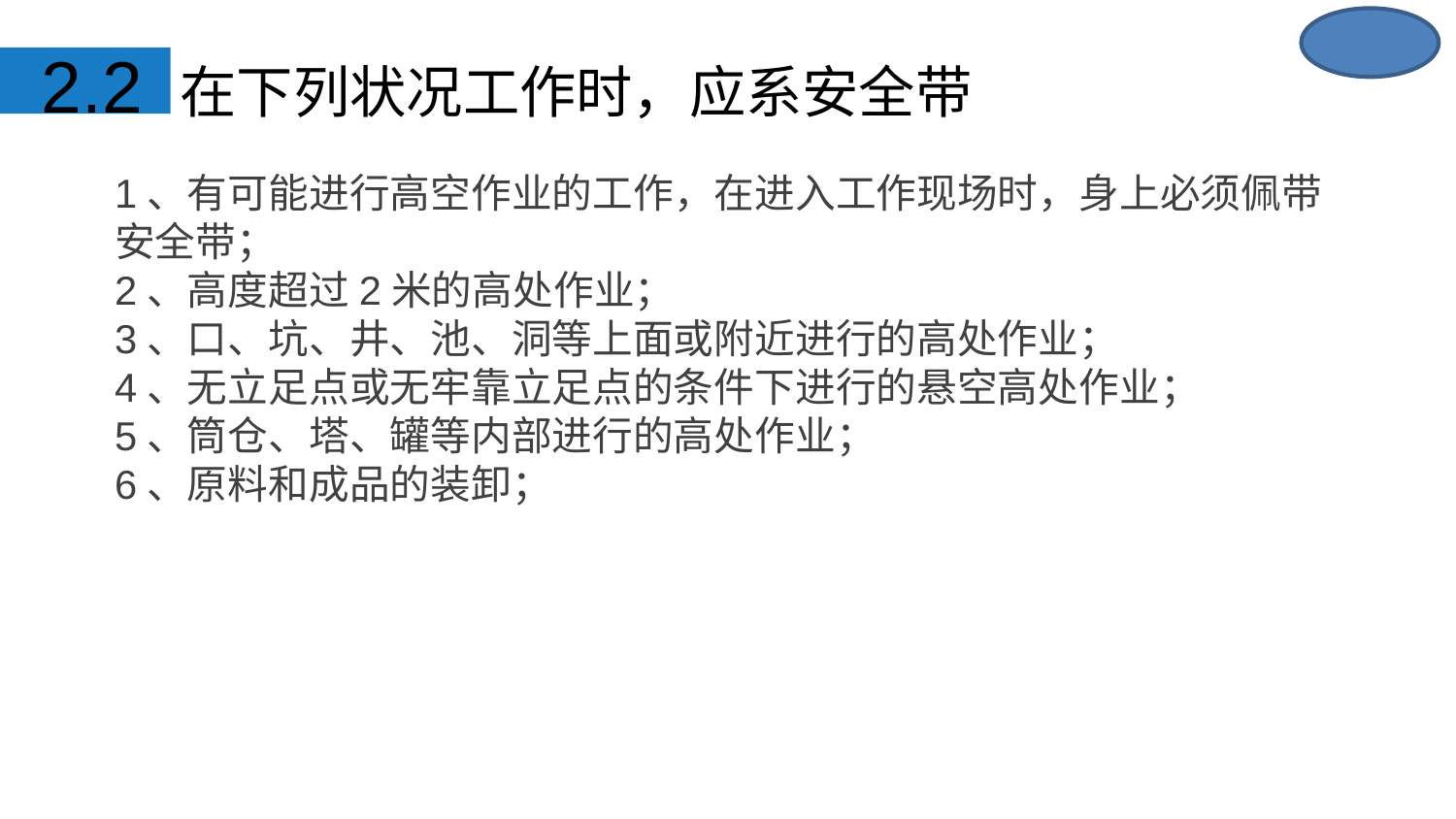

2.2 在下列状况工作时，应系安全带

1、有可能进行高空作业的工作，在进入工作现场时，身上必须佩带安全带；
2、高度超过2米的高处作业；
3、口、坑、井、池、洞等上面或附近进行的高处作业；
4、无立足点或无牢靠立足点的条件下进行的悬空高处作业；
5、筒仓、塔、罐等内部进行的高处作业；
6、原料和成品的装卸；